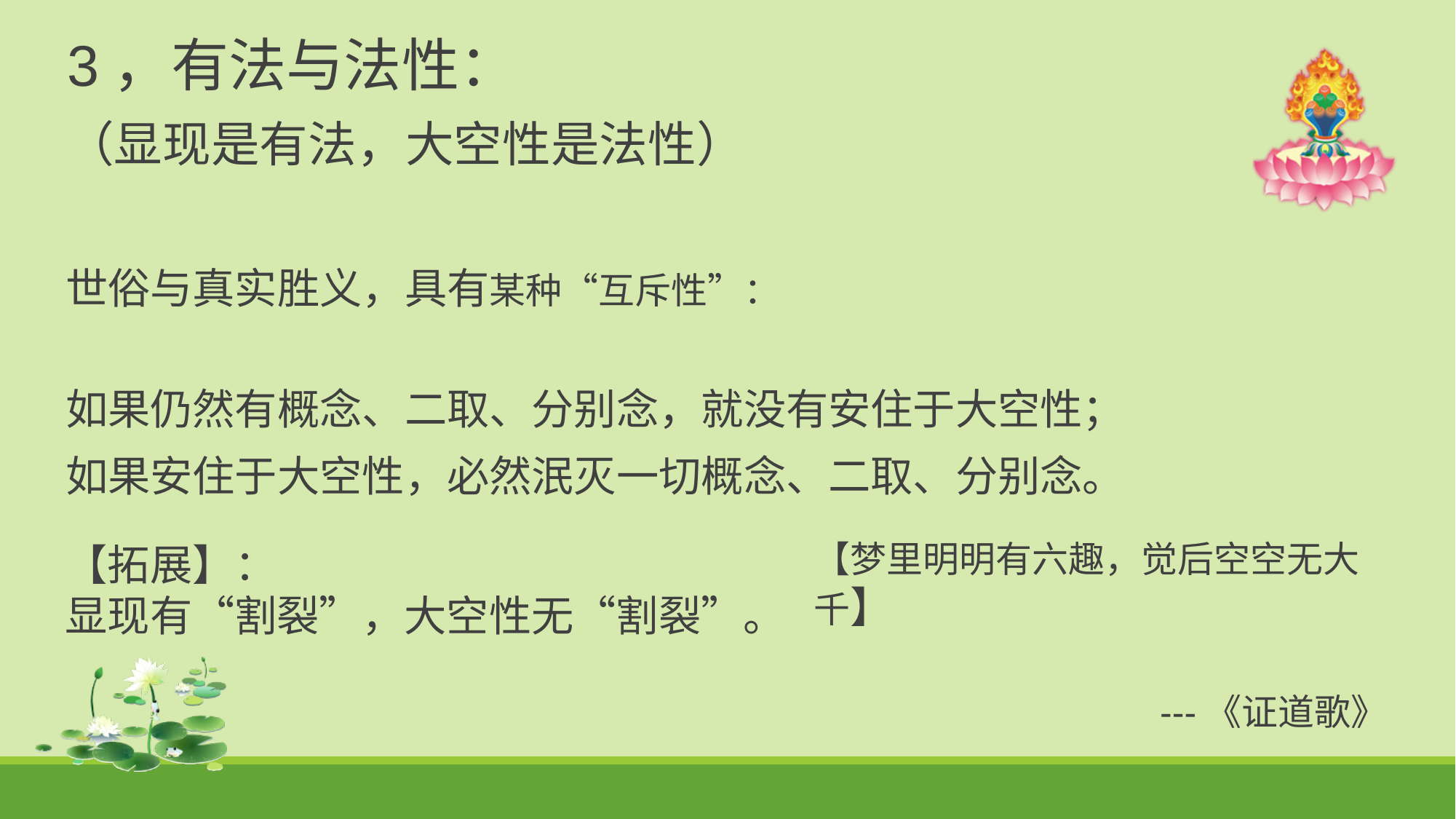

3，有法与法性：
（显现是有法，大空性是法性）

世俗与真实胜义，具有某种“互斥性”：

如果仍然有概念、二取、分别念，就没有安住于大空性；
如果安住于大空性，必然泯灭一切概念、二取、分别念。

【梦里明明有六趣，觉后空空无大千】

                                  ---《证道歌》

【拓展】：
显现有“割裂”，大空性无“割裂”。